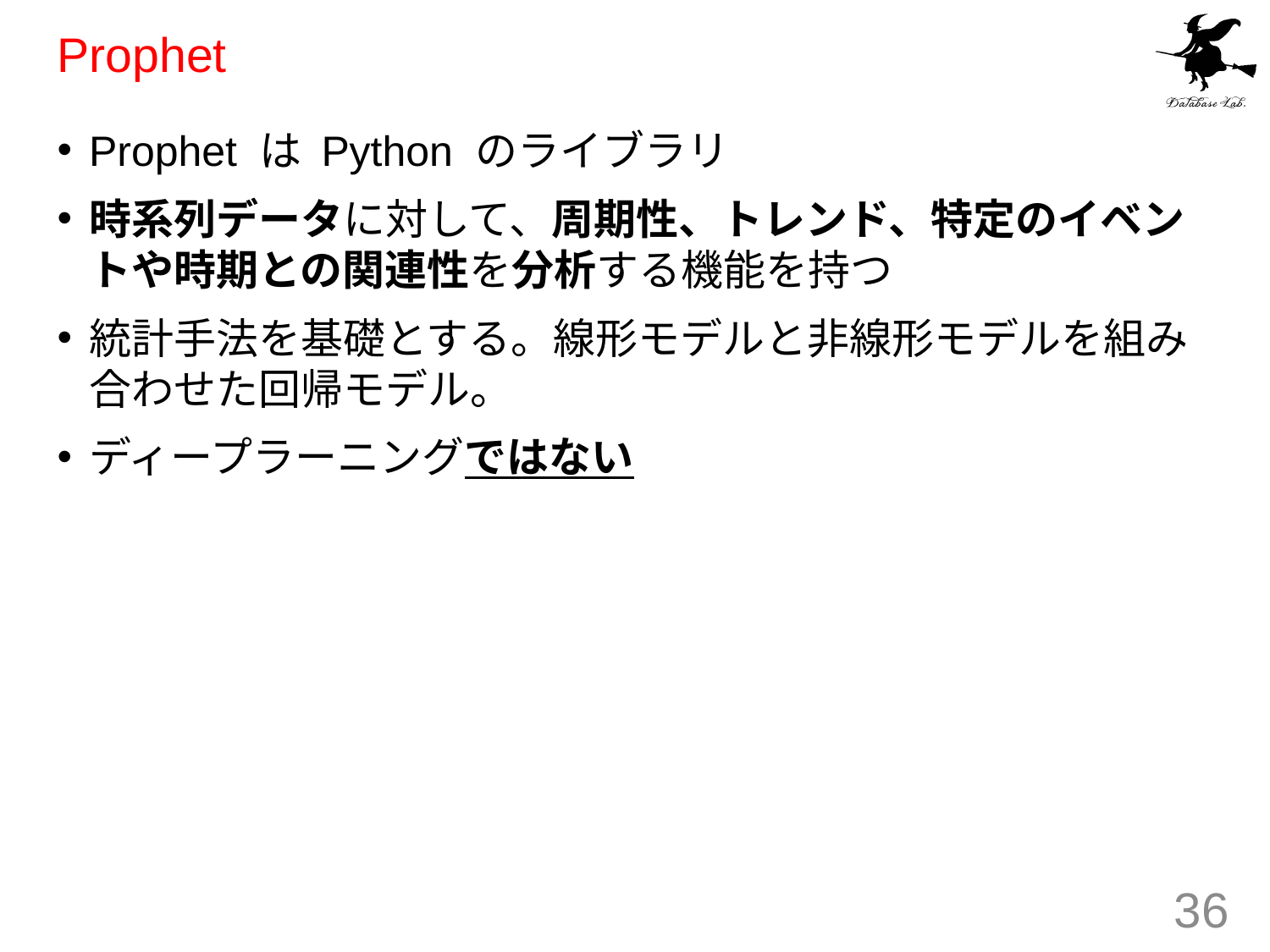

# Prophet
Prophet は Python のライブラリ
時系列データに対して、周期性、トレンド、特定のイベントや時期との関連性を分析する機能を持つ
統計手法を基礎とする。線形モデルと非線形モデルを組み合わせた回帰モデル。
ディープラーニングではない

36